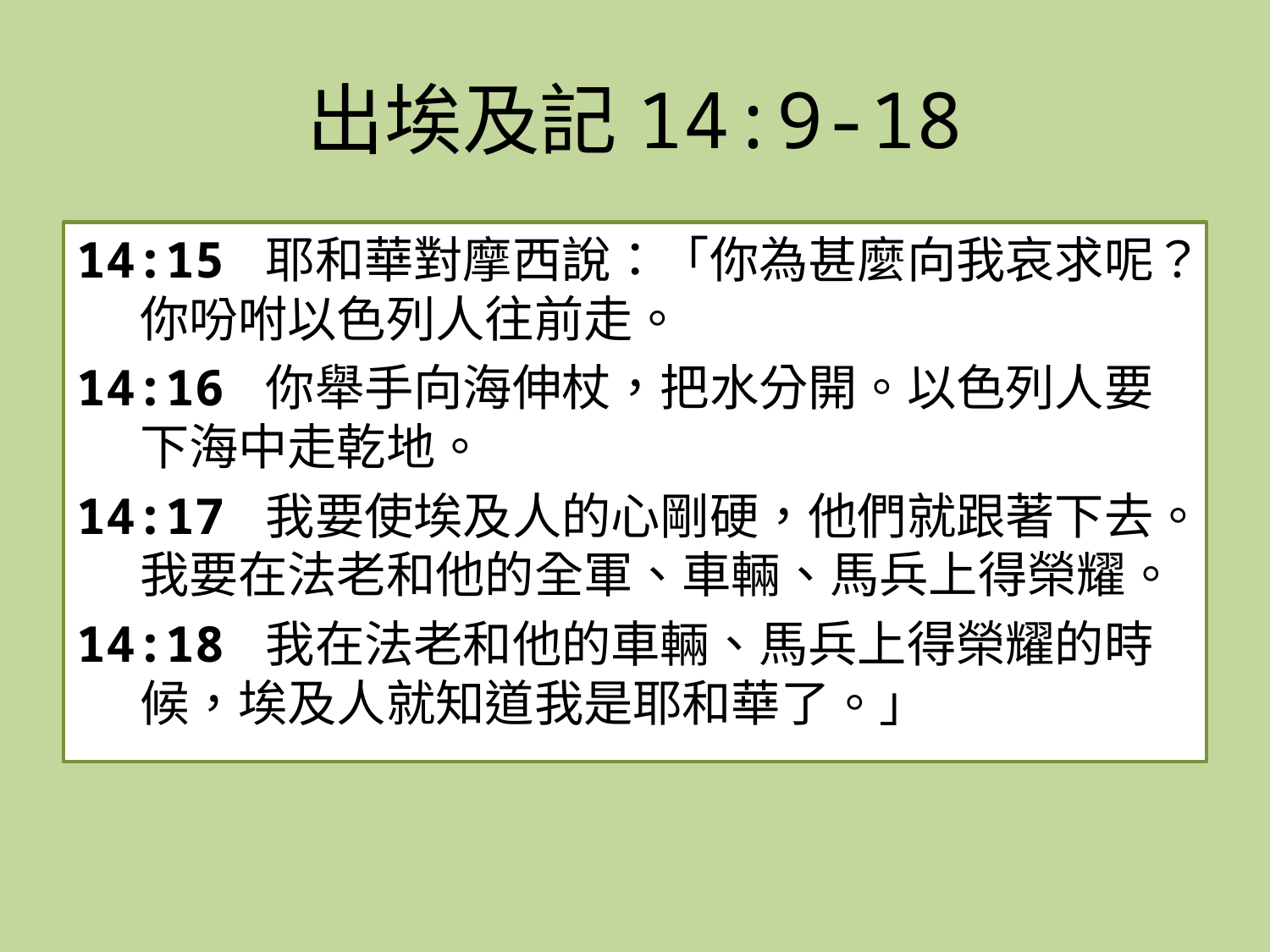

# 出埃及記14:9-18
14:15 耶和華對摩西說：「你為甚麼向我哀求呢？你吩咐以色列人往前走。
14:16 你舉手向海伸杖，把水分開。以色列人要下海中走乾地。
14:17 我要使埃及人的心剛硬，他們就跟著下去。我要在法老和他的全軍、車輛、馬兵上得榮耀。
14:18 我在法老和他的車輛、馬兵上得榮耀的時候，埃及人就知道我是耶和華了。」